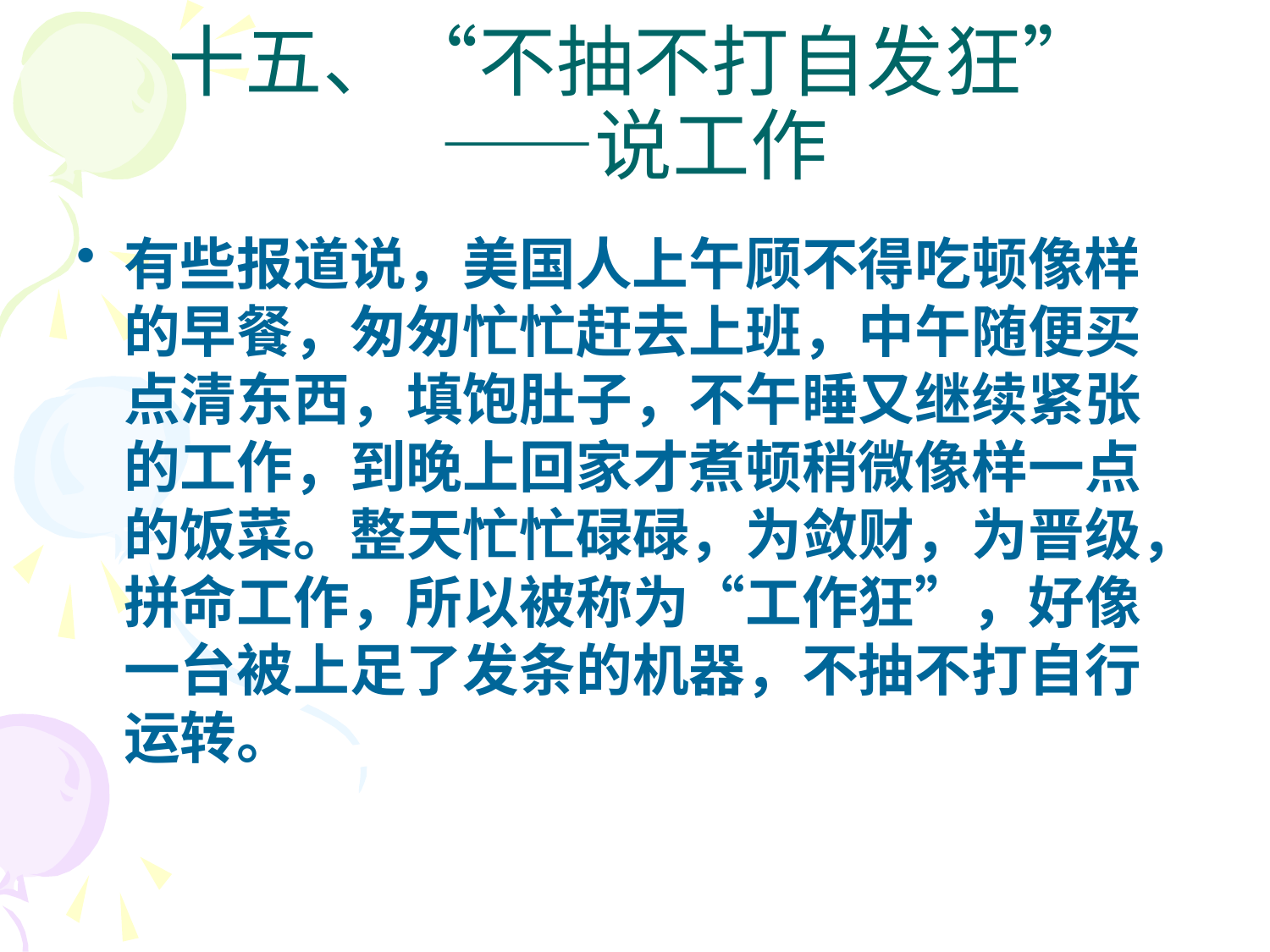

# 十五、“不抽不打自发狂” ——说工作
有些报道说，美国人上午顾不得吃顿像样的早餐，匆匆忙忙赶去上班，中午随便买点清东西，填饱肚子，不午睡又继续紧张的工作，到晚上回家才煮顿稍微像样一点的饭菜。整天忙忙碌碌，为敛财，为晋级，拼命工作，所以被称为“工作狂”，好像一台被上足了发条的机器，不抽不打自行运转。